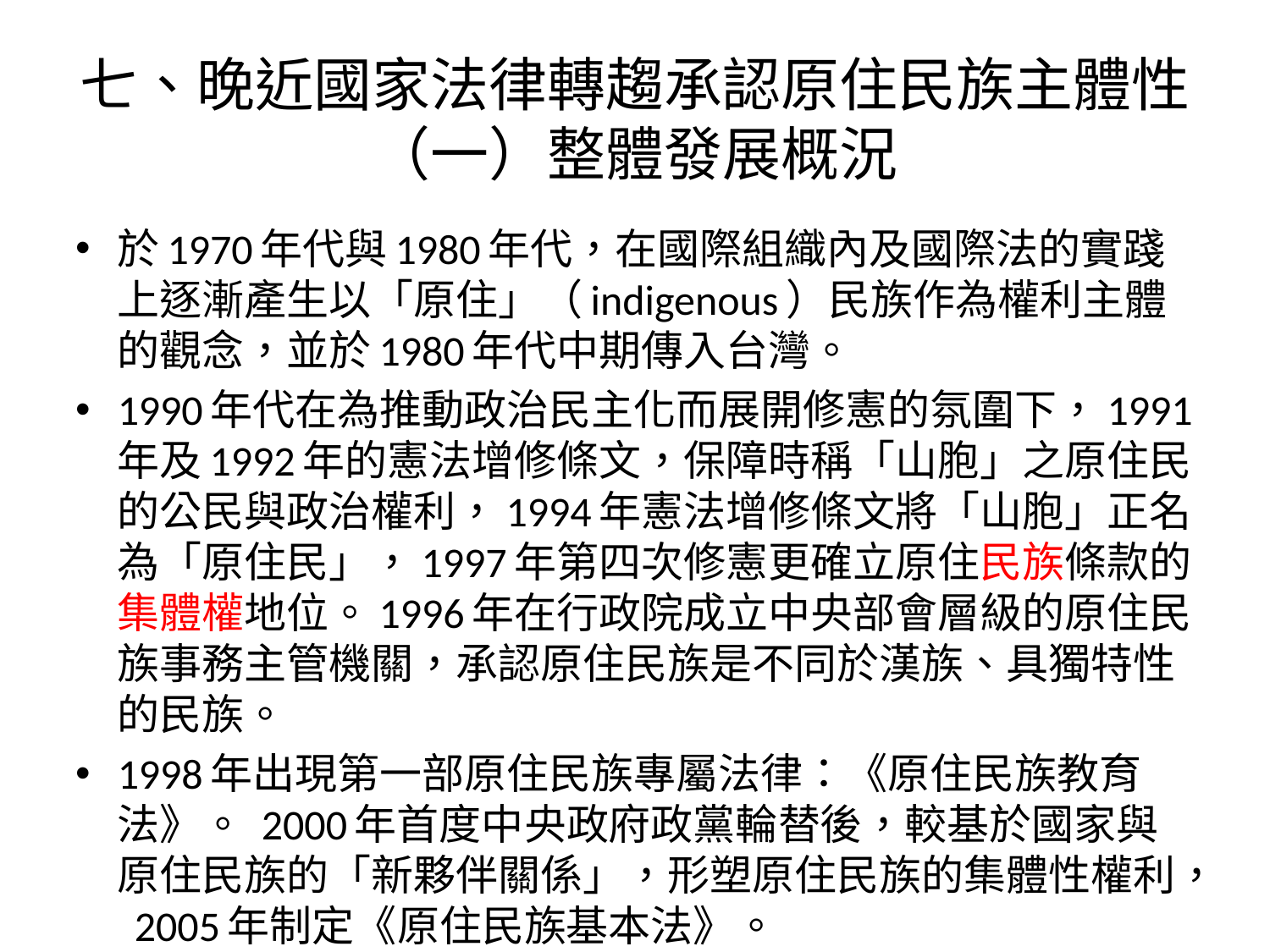

# 七、晚近國家法律轉趨承認原住民族主體性 （一）整體發展概況
於1970年代與1980年代，在國際組織內及國際法的實踐上逐漸產生以「原住」（indigenous）民族作為權利主體的觀念，並於1980年代中期傳入台灣。
1990年代在為推動政治民主化而展開修憲的氛圍下，1991年及1992年的憲法增修條文，保障時稱「山胞」之原住民的公民與政治權利，1994年憲法增修條文將「山胞」正名為「原住民」，1997年第四次修憲更確立原住民族條款的集體權地位。1996年在行政院成立中央部會層級的原住民族事務主管機關，承認原住民族是不同於漢族、具獨特性的民族。
1998年出現第一部原住民族專屬法律：《原住民族教育法》。 2000年首度中央政府政黨輪替後，較基於國家與原住民族的「新夥伴關係」，形塑原住民族的集體性權利， 2005年制定《原住民族基本法》。